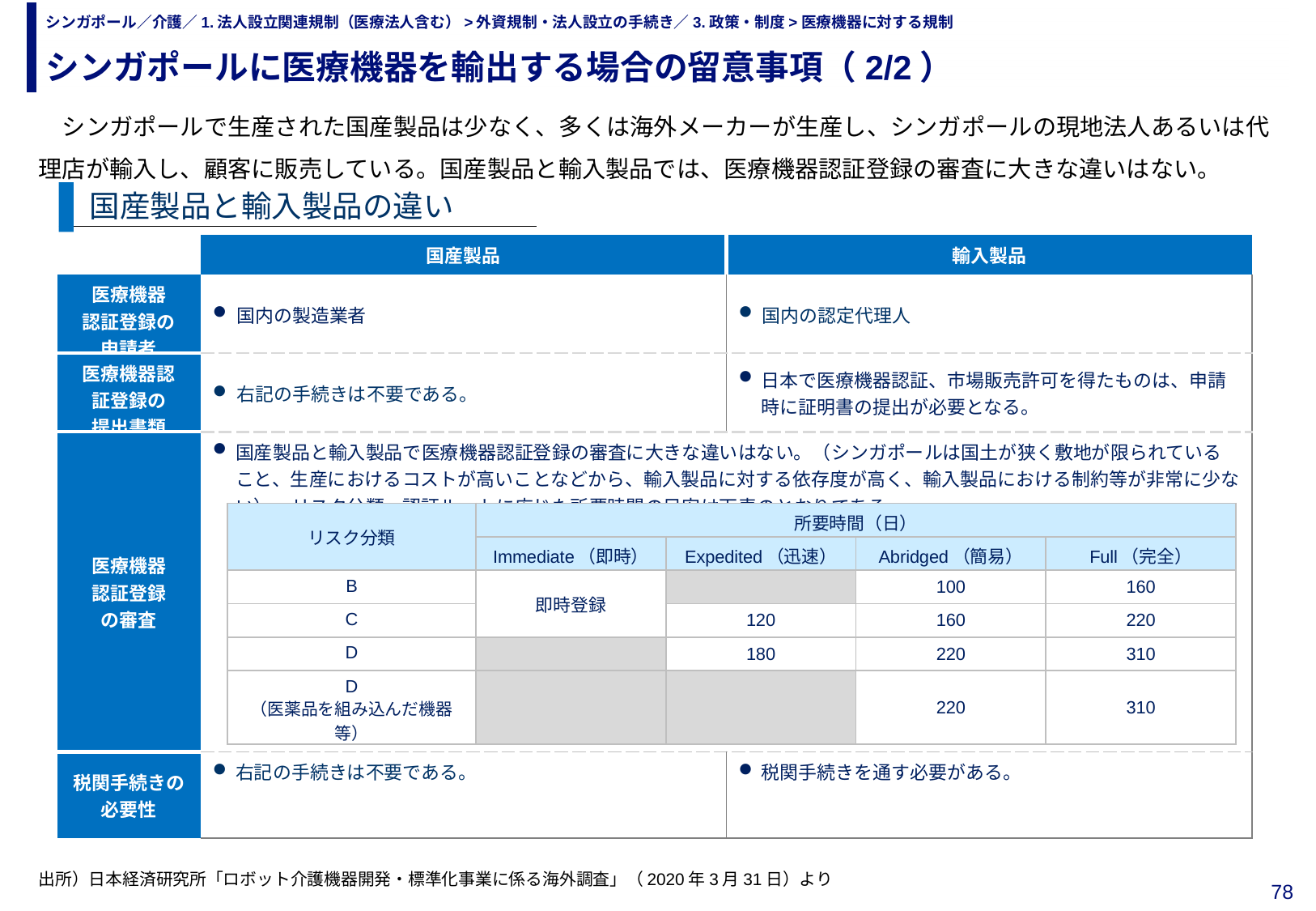

シンガポールに医療機器を輸出する場合の留意事項（2/2）
# シンガポール／介護／1.法人設立関連規制（医療法人含む）>外資規制・法人設立の手続き／3.政策・制度>医療機器に対する規制
　シンガポールで生産された国産製品は少なく、多くは海外メーカーが生産し、シンガポールの現地法人あるいは代理店が輸入し、顧客に販売している。国産製品と輸入製品では、医療機器認証登録の審査に大きな違いはない。
国産製品と輸入製品の違い

|  | 国産製品 | 輸入製品 |
| --- | --- | --- |
| 医療機器 認証登録の 申請者 | 国内の製造業者 | 国内の認定代理人 |
| 医療機器認 証登録の 提出書類 | 右記の手続きは不要である。 | 日本で医療機器認証、市場販売許可を得たものは、申請時に証明書の提出が必要となる。 |
| 医療機器 認証登録 の審査 | 国産製品と輸入製品で医療機器認証登録の審査に大きな違いはない。（シンガポールは国土が狭く敷地が限られていること、生産におけるコストが高いことなどから、輸入製品に対する依存度が高く、輸入製品における制約等が非常に少ない）。リスク分類、認証ルートに応じた所要時間の目安は下表のとおりである。 |  |
| 税関手続きの 必要性 | 右記の手続きは不要である。 | 税関手続きを通す必要がある。 |
| リスク分類 | 所要時間（日） |  |  |  |
| --- | --- | --- | --- | --- |
|  | Immediate（即時） | Expedited（迅速） | Abridged（簡易） | Full（完全） |
| B | 即時登録 |  | 100 | 160 |
| C |  | 120 | 160 | 220 |
| D |  | 180 | 220 | 310 |
| D （医薬品を組み込んだ機器等） |  |  | 220 | 310 |
出所）日本経済研究所「ロボット介護機器開発・標準化事業に係る海外調査」（2020年3月31日）より